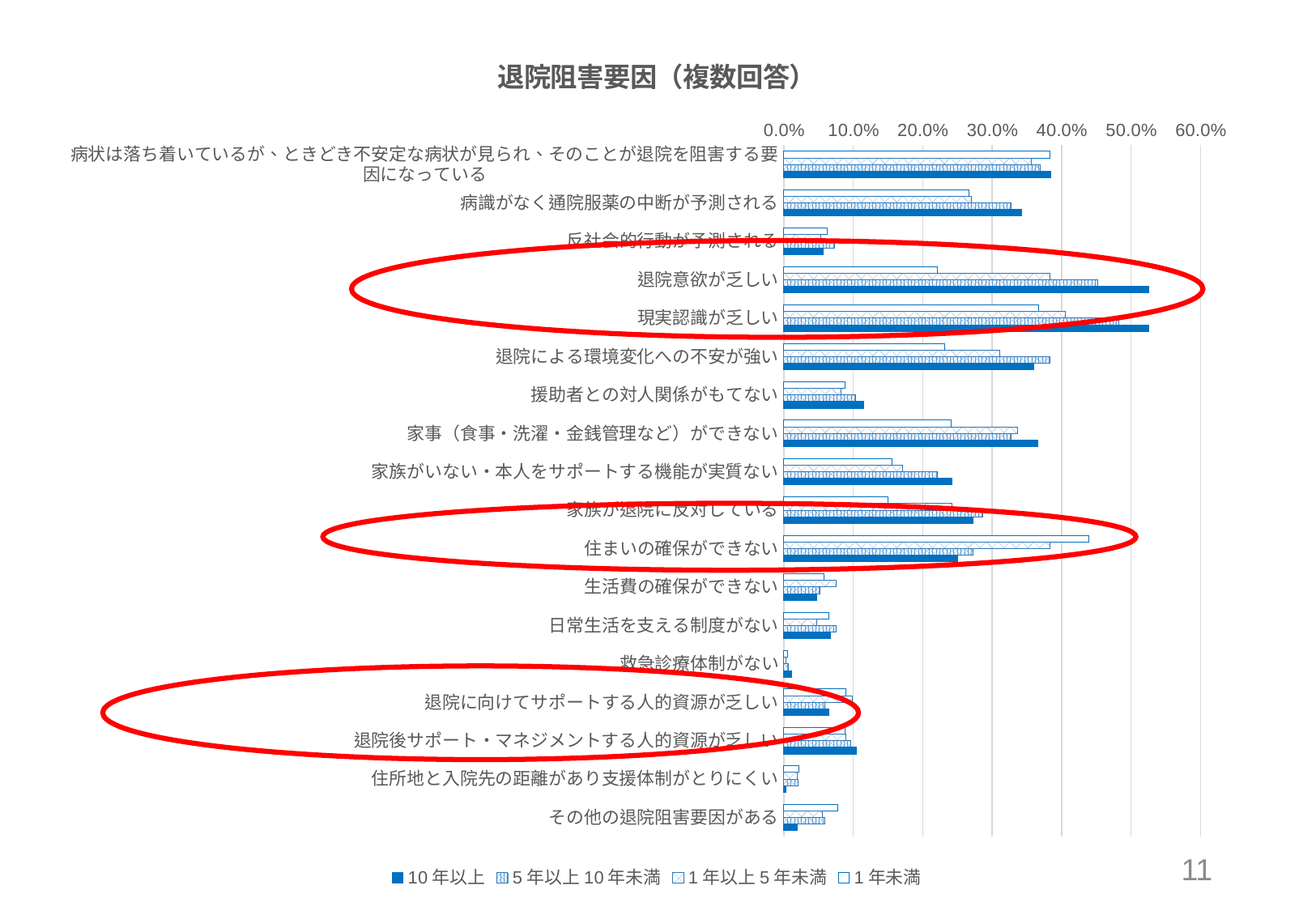

### Chart: 退院阻害要因（複数回答）

| Category | 1年未満 | 1年以上5年未満 | 5年以上10年未満 | 10年以上 |
|---|---|---|---|---|
| 病状は落ち着いているが、ときどき不安定な病状が見られ、そのことが退院を阻害する要因になっている | 0.3834710743801653 | 0.3565459610027855 | 0.3689655172413793 | 0.3848314606741573 |
| 病識がなく通院服薬の中断が予測される | 0.26611570247933886 | 0.27019498607242337 | 0.3275862068965517 | 0.34269662921348315 |
| 反社会的行動が予測される | 0.0628099173553719 | 0.052924791086350974 | 0.07241379310344828 | 0.056179775280898875 |
| 退院意欲が乏しい | 0.22148760330578512 | 0.383008356545961 | 0.4517241379310345 | 0.5252808988764045 |
| 現実認識が乏しい | 0.3669421487603306 | 0.4052924791086351 | 0.4827586206896552 | 0.5252808988764045 |
| 退院による環境変化への不安が強い | 0.23140495867768596 | 0.31058495821727017 | 0.38275862068965516 | 0.3595505617977528 |
| 援助者との対人関係がもてない | 0.08760330578512397 | 0.08217270194986072 | 0.10344827586206896 | 0.1151685393258427 |
| 家事（食事・洗濯・金銭管理など）ができない | 0.2413223140495868 | 0.3370473537604457 | 0.3275862068965517 | 0.3651685393258427 |
| 家族がいない・本人をサポートする機能が実質ない | 0.15537190082644628 | 0.1713091922005571 | 0.2206896551724138 | 0.24157303370786518 |
| 家族が退院に反対している | 0.15041322314049588 | 0.24233983286908078 | 0.28620689655172415 | 0.27247191011235955 |
| 住まいの確保ができない | 0.4396694214876033 | 0.383008356545961 | 0.27241379310344827 | 0.25 |
| 生活費の確保ができない | 0.05785123966942149 | 0.07520891364902507 | 0.05172413793103448 | 0.047752808988764044 |
| 日常生活を支える制度がない | 0.06446280991735537 | 0.04735376044568245 | 0.07586206896551724 | 0.06741573033707865 |
| 救急診療体制がない | 0.0049586776859504135 | 0.002785515320334262 | 0.006896551724137931 | 0.011235955056179775 |
| 退院に向けてサポートする人的資源が乏しい | 0.08925619834710743 | 0.0988857938718663 | 0.05862068965517241 | 0.06460674157303371 |
| 退院後サポート・マネジメントする人的資源が乏しい | 0.08760330578512397 | 0.08913649025069638 | 0.09655172413793103 | 0.10393258426966293 |
| 住所地と入院先の距離があり支援体制がとりにくい | 0.021487603305785124 | 0.019498607242339833 | 0.020689655172413793 | 0.0028089887640449437 |
| その他の退院阻害要因がある | 0.07768595041322314 | 0.055710306406685235 | 0.05862068965517241 | 0.019662921348314606 |

11